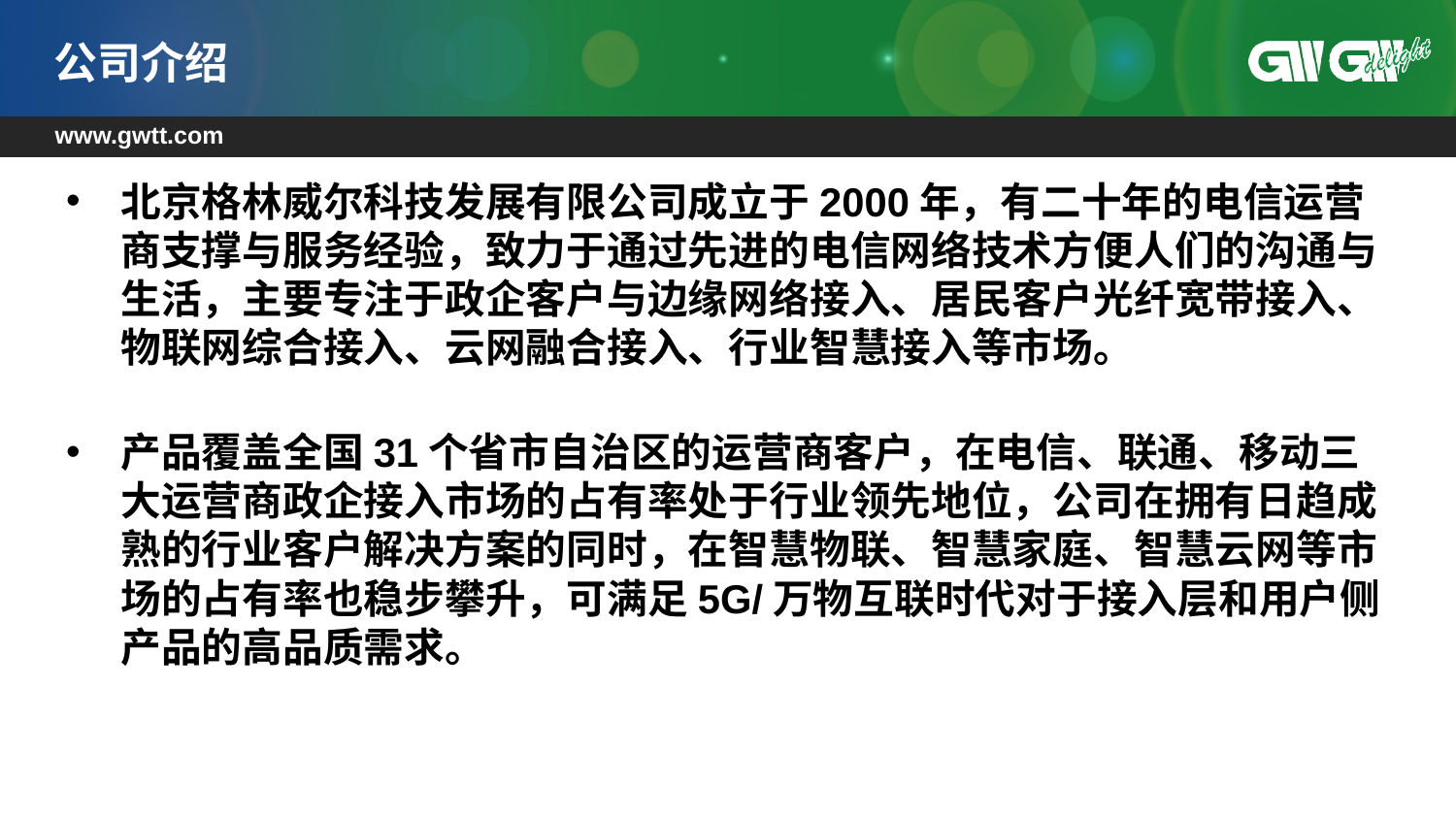

# 公司介绍
北京格林威尔科技发展有限公司成立于2000年，有二十年的电信运营商支撑与服务经验，致力于通过先进的电信网络技术方便人们的沟通与生活，主要专注于政企客户与边缘网络接入、居民客户光纤宽带接入、物联网综合接入、云网融合接入、行业智慧接入等市场。
产品覆盖全国31个省市自治区的运营商客户，在电信、联通、移动三
大运营商政企接入市场的占有率处于行业领先地位，公司在拥有日趋成熟的行业客户解决方案的同时，在智慧物联、智慧家庭、智慧云网等市场的占有率也稳步攀升，可满足5G/万物互联时代对于接入层和用户侧产品的高品质需求。